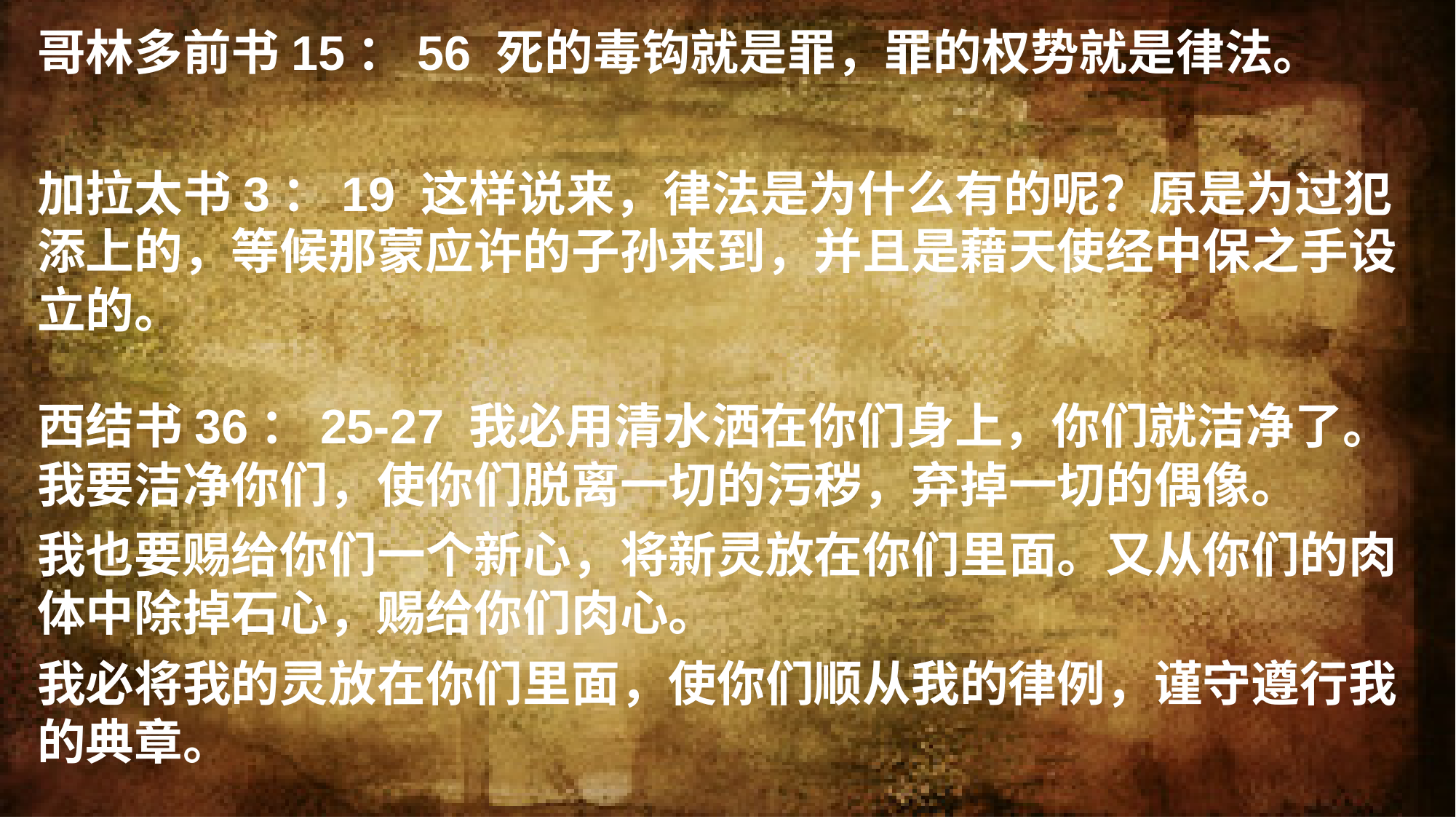

哥林多前书15：56 死的毒钩就是罪，罪的权势就是律法。

加拉太书3：19 这样说来，律法是为什么有的呢？原是为过犯添上的，等候那蒙应许的子孙来到，并且是藉天使经中保之手设立的。

西结书36：25-27 我必用清水洒在你们身上，你们就洁净了。我要洁净你们，使你们脱离一切的污秽，弃掉一切的偶像。
我也要赐给你们一个新心，将新灵放在你们里面。又从你们的肉体中除掉石心，赐给你们肉心。
我必将我的灵放在你们里面，使你们顺从我的律例，谨守遵行我的典章。